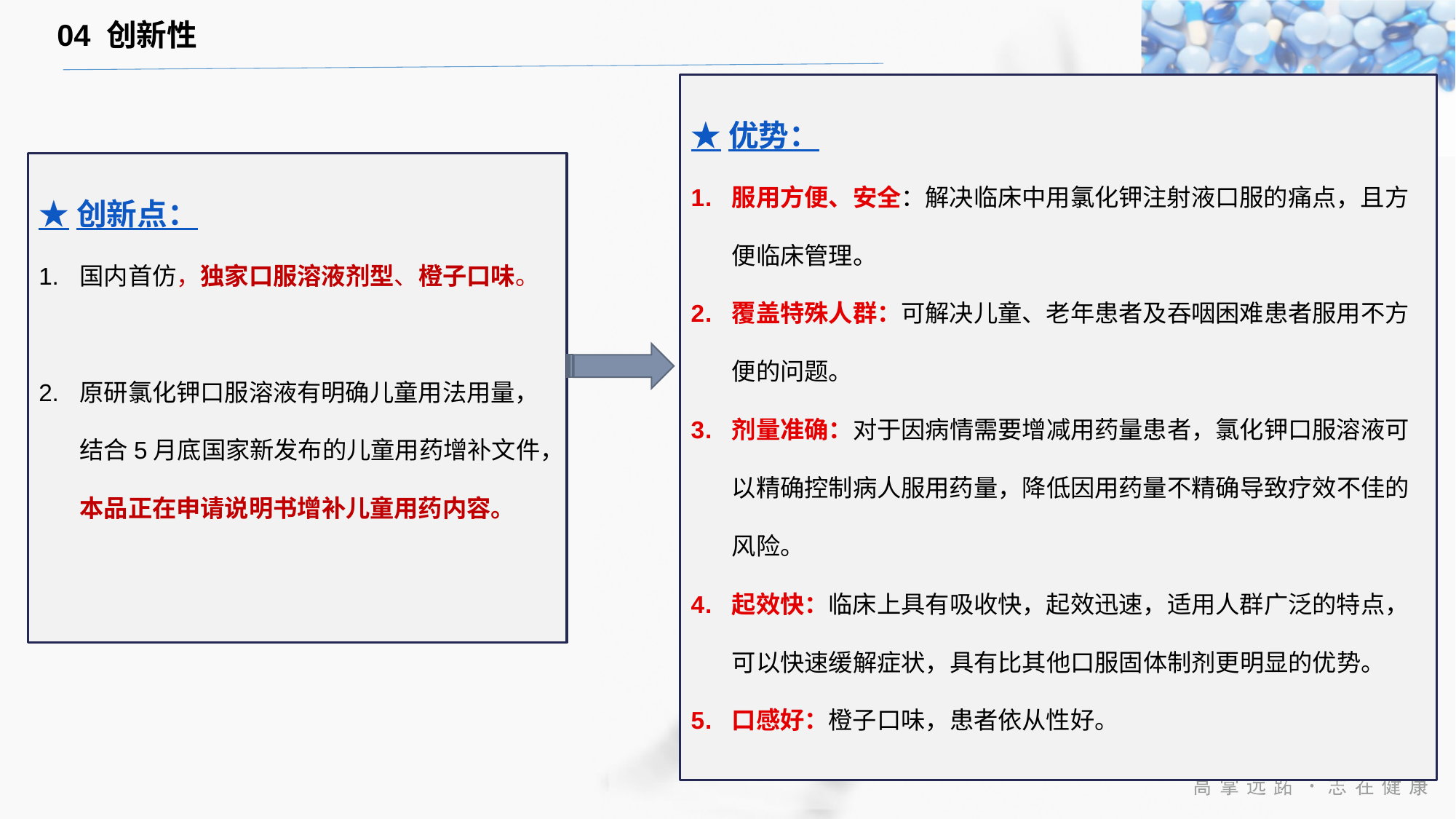

04 创新性
★优势：
服用方便、安全：解决临床中用氯化钾注射液口服的痛点，且方便临床管理。
覆盖特殊人群：可解决儿童、老年患者及吞咽困难患者服用不方便的问题。
剂量准确：对于因病情需要增减用药量患者，氯化钾口服溶液可以精确控制病人服用药量，降低因用药量不精确导致疗效不佳的风险。
起效快：临床上具有吸收快，起效迅速，适用人群广泛的特点，可以快速缓解症状，具有比其他口服固体制剂更明显的优势。
口感好：橙子口味，患者依从性好。
★创新点：
国内首仿，独家口服溶液剂型、橙子口味。

原研氯化钾口服溶液有明确儿童用法用量，结合5月底国家新发布的儿童用药增补文件，本品正在申请说明书增补儿童用药内容。